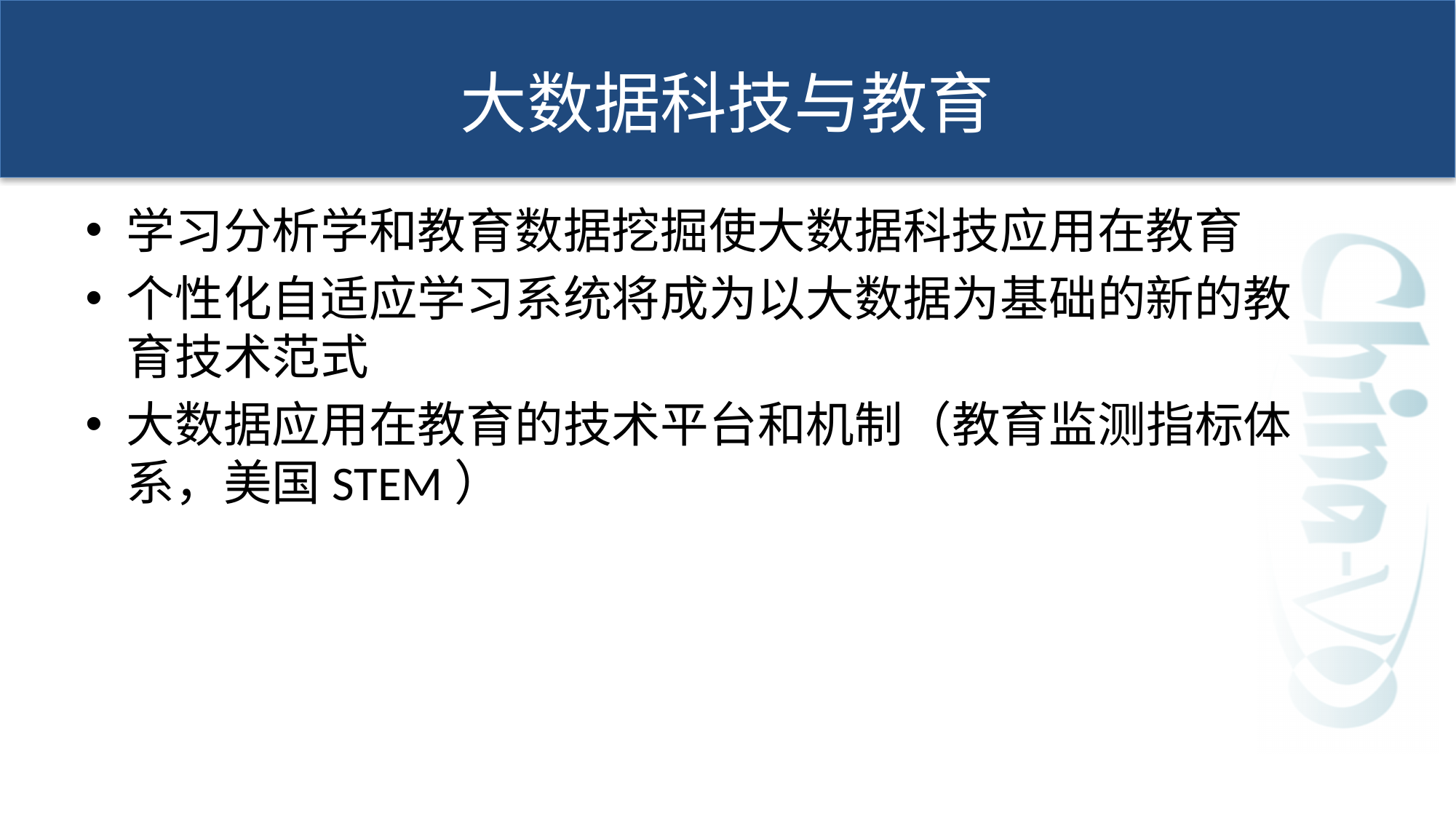

# 大数据科技与教育
学习分析学和教育数据挖掘使大数据科技应用在教育
个性化自适应学习系统将成为以大数据为基础的新的教育技术范式
大数据应用在教育的技术平台和机制（教育监测指标体系，美国STEM）